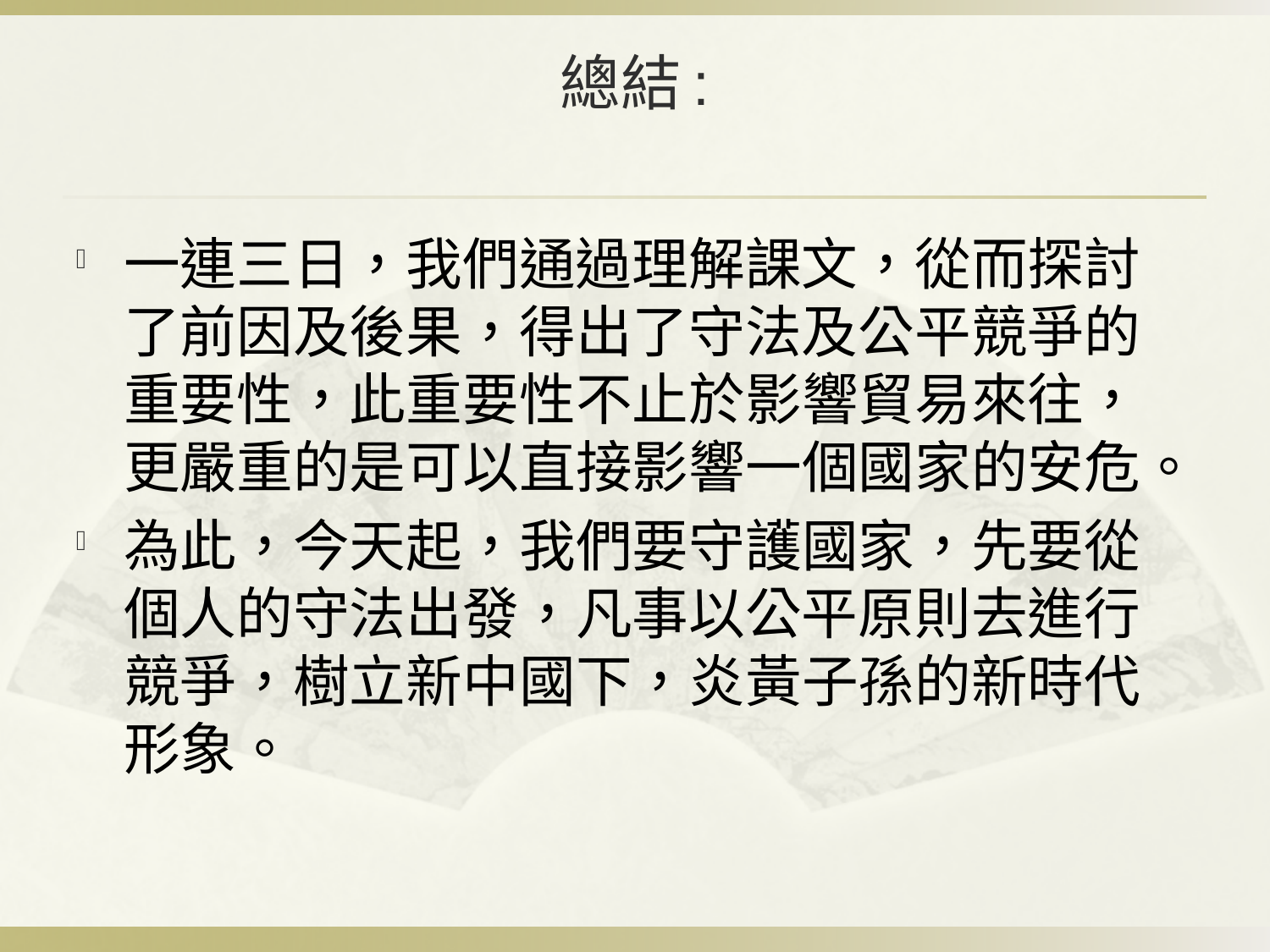

# 總結:
一連三日，我們通過理解課文，從而探討了前因及後果，得出了守法及公平競爭的重要性，此重要性不止於影響貿易來往，更嚴重的是可以直接影響一個國家的安危。
為此，今天起，我們要守護國家，先要從個人的守法出發，凡事以公平原則去進行競爭，樹立新中國下，炎黃子孫的新時代形象。